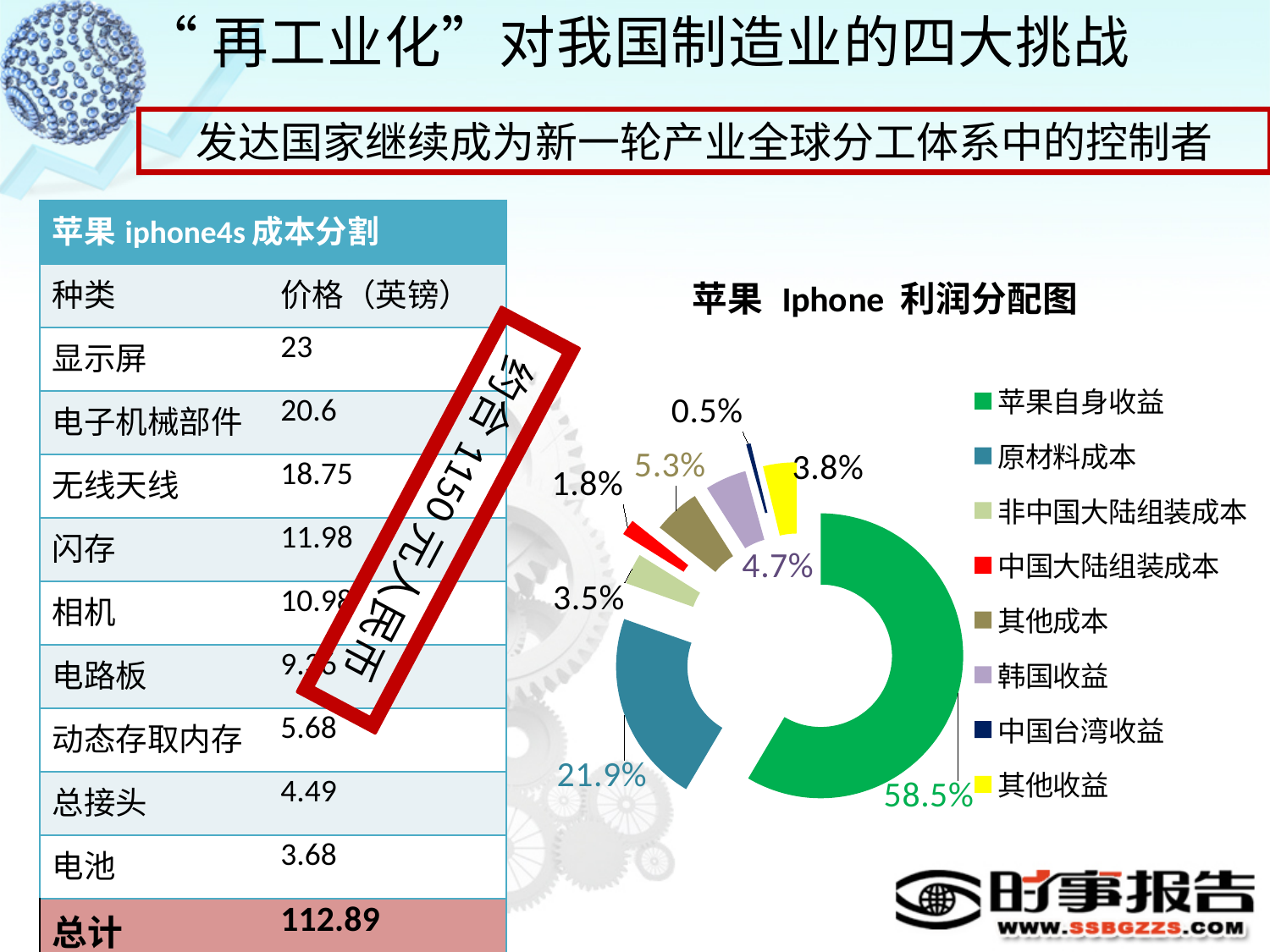

“再工业化”对我国制造业的四大挑战
发达国家继续成为新一轮产业全球分工体系中的控制者
| 苹果iphone4s成本分割 |  |
| --- | --- |
| 种类 | 价格（英镑） |
| 显示屏 | 23 |
| 电子机械部件 | 20.6 |
| 无线天线 | 18.75 |
| 闪存 | 11.98 |
| 相机 | 10.98 |
| 电路板 | 9.36 |
| 动态存取内存 | 5.68 |
| 总接头 | 4.49 |
| 电池 | 3.68 |
| 总计 | 112.89 |

### Chart: 苹果 Iphone 利润分配图

| Category |  |
|---|---|
| 苹果自身收益 | 0.585 |
| 原材料成本 | 0.21900000000000044 |
| 非中国大陆组装成本 | 0.03500000000000001 |
| 中国大陆组装成本 | 0.018 |
| 其他成本 | 0.05300000000000001 |
| 韩国收益 | 0.047000000000000014 |
| 中国台湾收益 | 0.005000000000000011 |
| 其他收益 | 0.038 |
约合1150元人民币